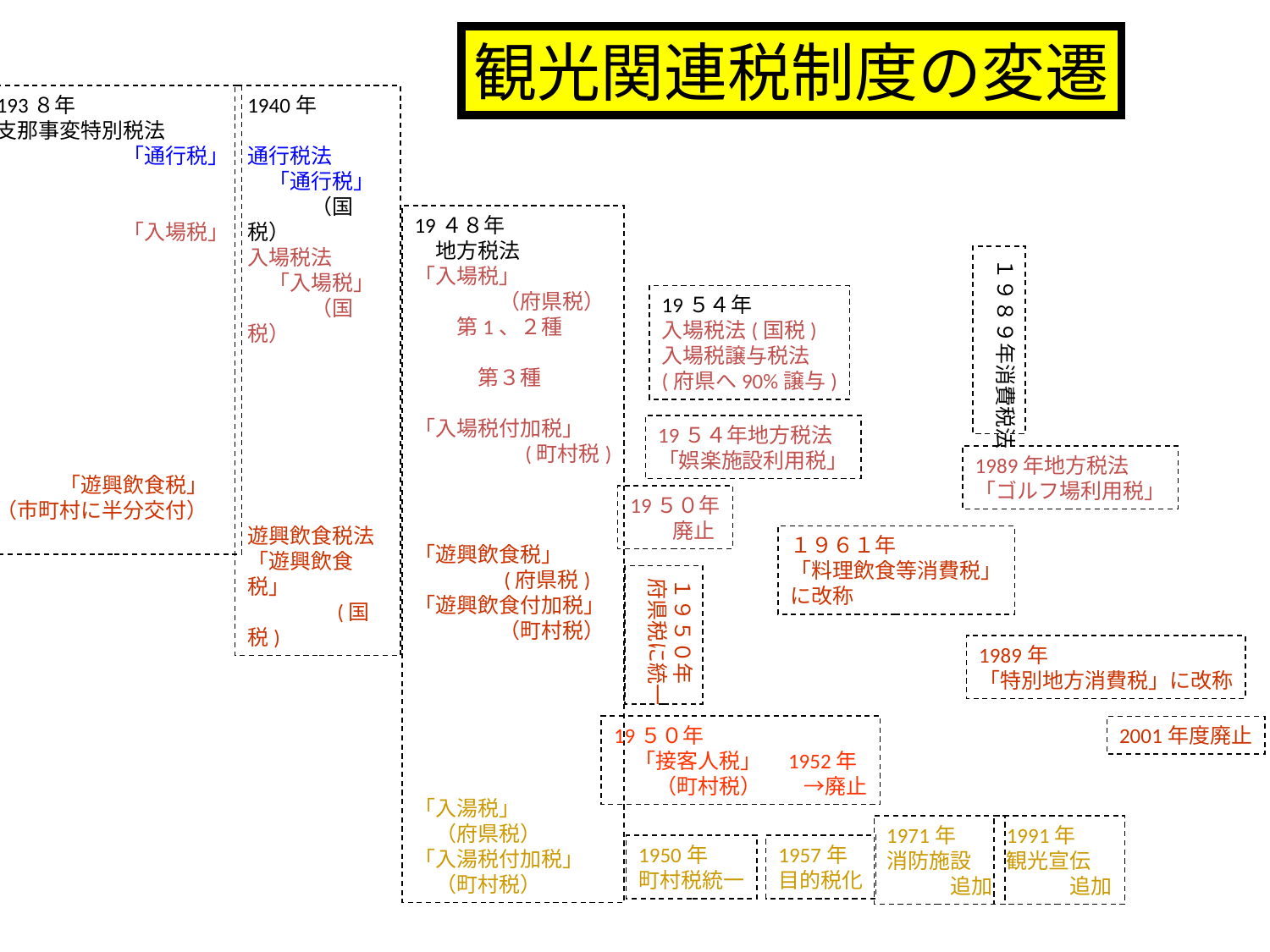

観光関連税制度の変遷
193８年
支那事変特別税法
　　　　　　「通行税」

　　　　　　「入場税」

　　　「遊興飲食税」
（市町村に半分交付）

1940年

通行税法
　「通行税」
　　　（国税）
入場税法
　「入場税」
　　　（国税）

遊興飲食税法
「遊興飲食税」
　　　　(国税)
19４８年
　地方税法
「入場税」
　　　　（府県税）
　　第1、２種

　　　第３種

「入場税付加税」
　　　　　(町村税)

「遊興飲食税」
　　　　(府県税)
「遊興飲食付加税」
　　　　（町村税）

「入湯税」
　（府県税）
「入湯税付加税」
　（町村税）
１９８９年消費税法
19５４年
入場税法(国税)
入場税譲与税法
(府県へ90%譲与)
19５４年地方税法
「娯楽施設利用税」
1989年地方税法
「ゴルフ場利用税」
19５０年
　　廃止
１９６１年
「料理飲食等消費税」
に改称
１９５０年
府県税に統一
1989年
「特別地方消費税」に改称
19５０年
　「接客人税」　1952年
　　（町村税）　　→廃止
2001年度廃止
1971年
消防施設
　　　追加
1991年
観光宣伝
　　　追加
1950年
町村税統一
1957年
目的税化